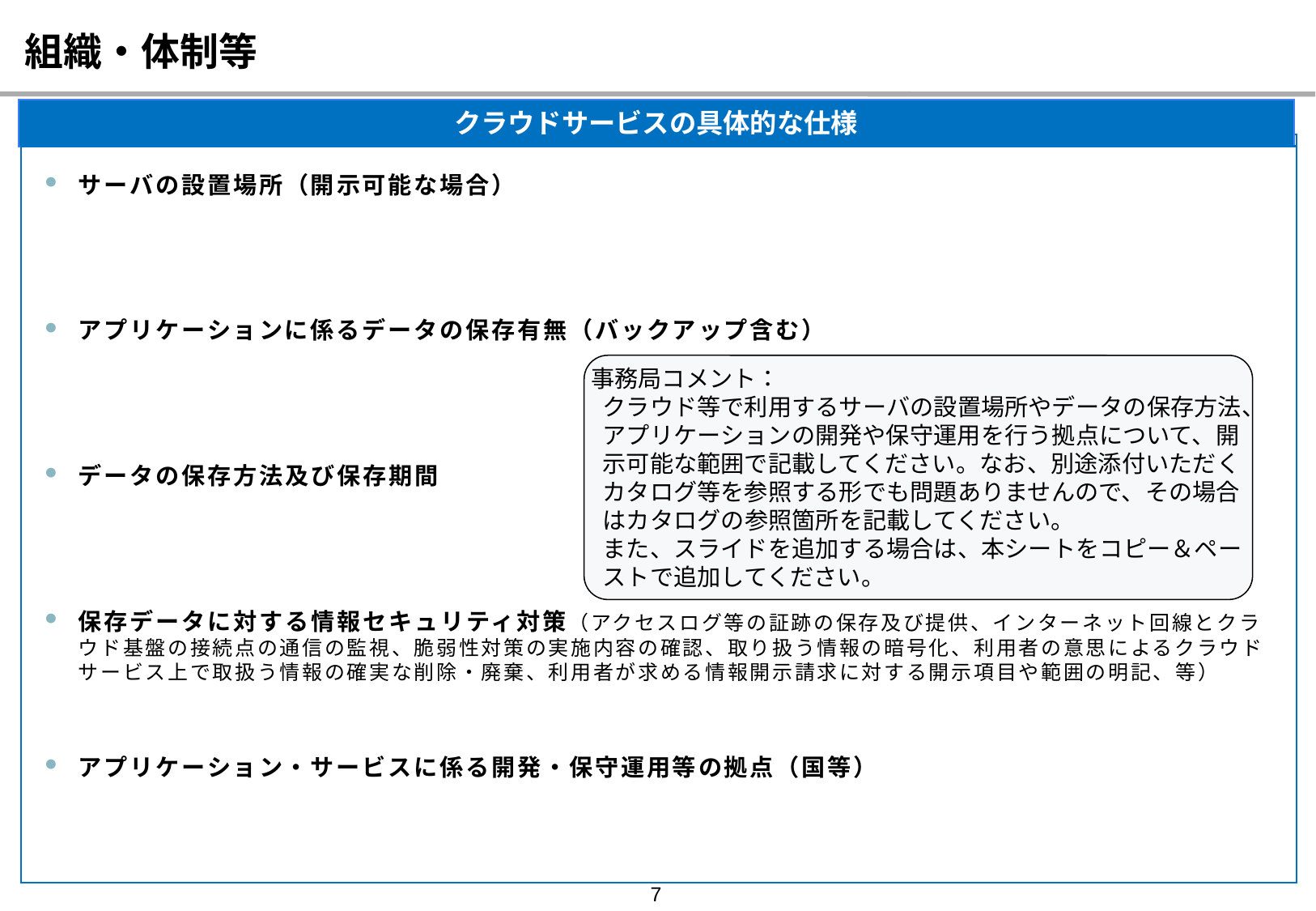

# 組織・体制等
クラウドサービスの具体的な仕様

サーバの設置場所（開示可能な場合）

アプリケーションに係るデータの保存有無（バックアップ含む）

データの保存方法及び保存期間

保存データに対する情報セキュリティ対策（アクセスログ等の証跡の保存及び提供、インターネット回線とクラウド基盤の接続点の通信の監視、脆弱性対策の実施内容の確認、取り扱う情報の暗号化、利用者の意思によるクラウドサービス上で取扱う情報の確実な削除・廃棄、利用者が求める情報開示請求に対する開示項目や範囲の明記、等）

アプリケーション・サービスに係る開発・保守運用等の拠点（国等）

事務局コメント：
クラウド等で利用するサーバの設置場所やデータの保存方法、アプリケーションの開発や保守運用を行う拠点について、開示可能な範囲で記載してください。なお、別途添付いただくカタログ等を参照する形でも問題ありませんので、その場合はカタログの参照箇所を記載してください。
また、スライドを追加する場合は、本シートをコピー＆ペーストで追加してください。